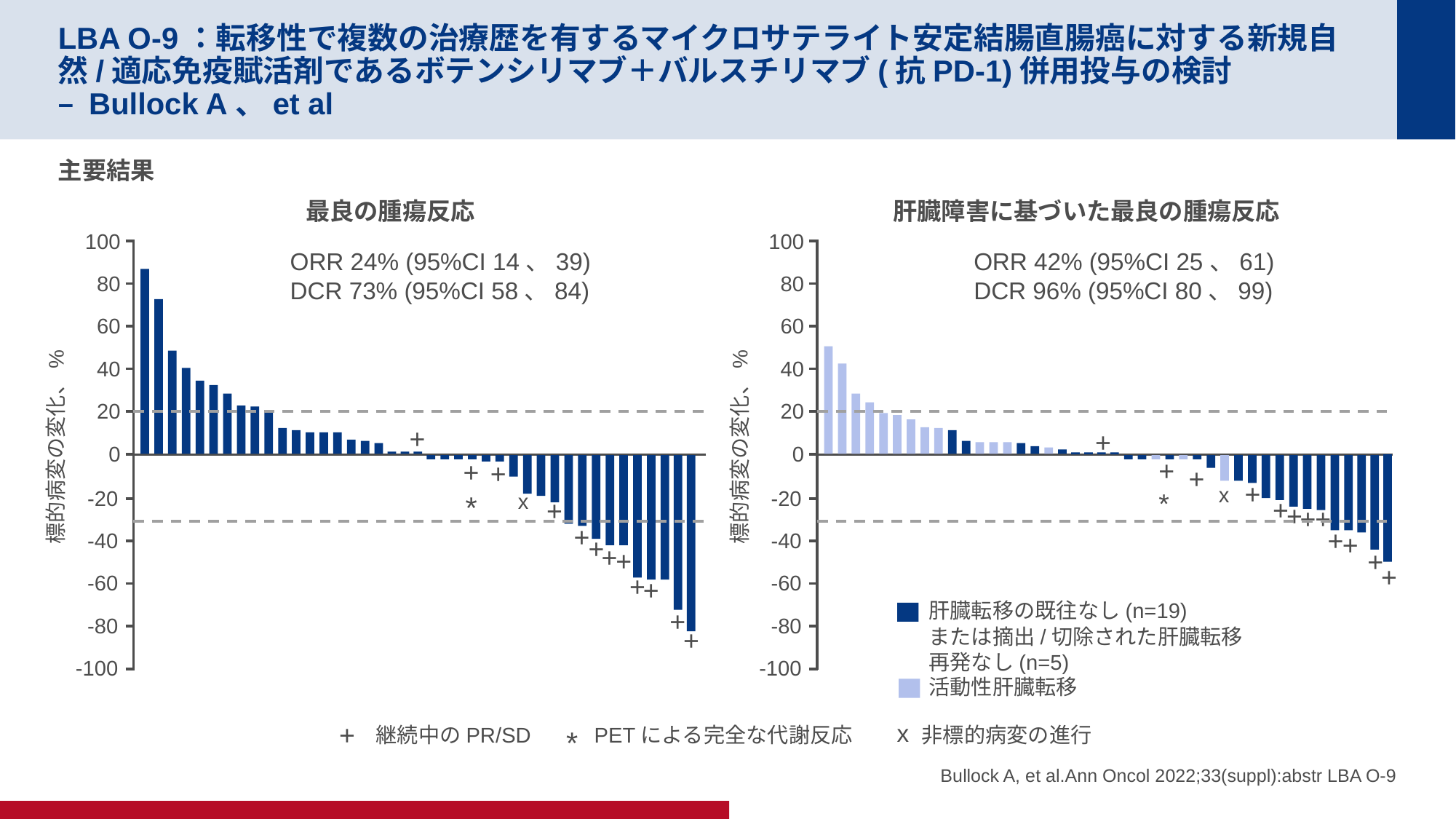

# LBA O-9：転移性で複数の治療歴を有するマイクロサテライト安定結腸直腸癌に対する新規自然/適応免疫賦活剤であるボテンシリマブ＋バルスチリマブ(抗PD-1)併用投与の検討 – Bullock A、et al
主要結果
最良の腫瘍反応
肝臓障害に基づいた最良の腫瘍反応
100
80
60
40
20
ORR 24% (95%CI 14、39)
DCR 73% (95%CI 58、84)

+
 標的病変の変化、%
0
+
*
+

-20
-40
-60
-80
-100
x
+
+
+
+
+
+
+
+
+
100
80
60
40
20
ORR 42% (95%CI 25、61)
DCR 96% (95%CI 80、99)

+

+
*

+
+
x
+
+
+
+
+
+
+
+
 標的病変の変化、%
0
-20
-40
-60
-80
-100
肝臓転移の既往なし(n=19)
または摘出/切除された肝臓転移
再発なし(n=5)
活動性肝臓転移

+
x
継続中のPR/SD	PETによる完全な代謝反応	非標的病変の進行
*
Bullock A, et al.Ann Oncol 2022;33(suppl):abstr LBA O-9